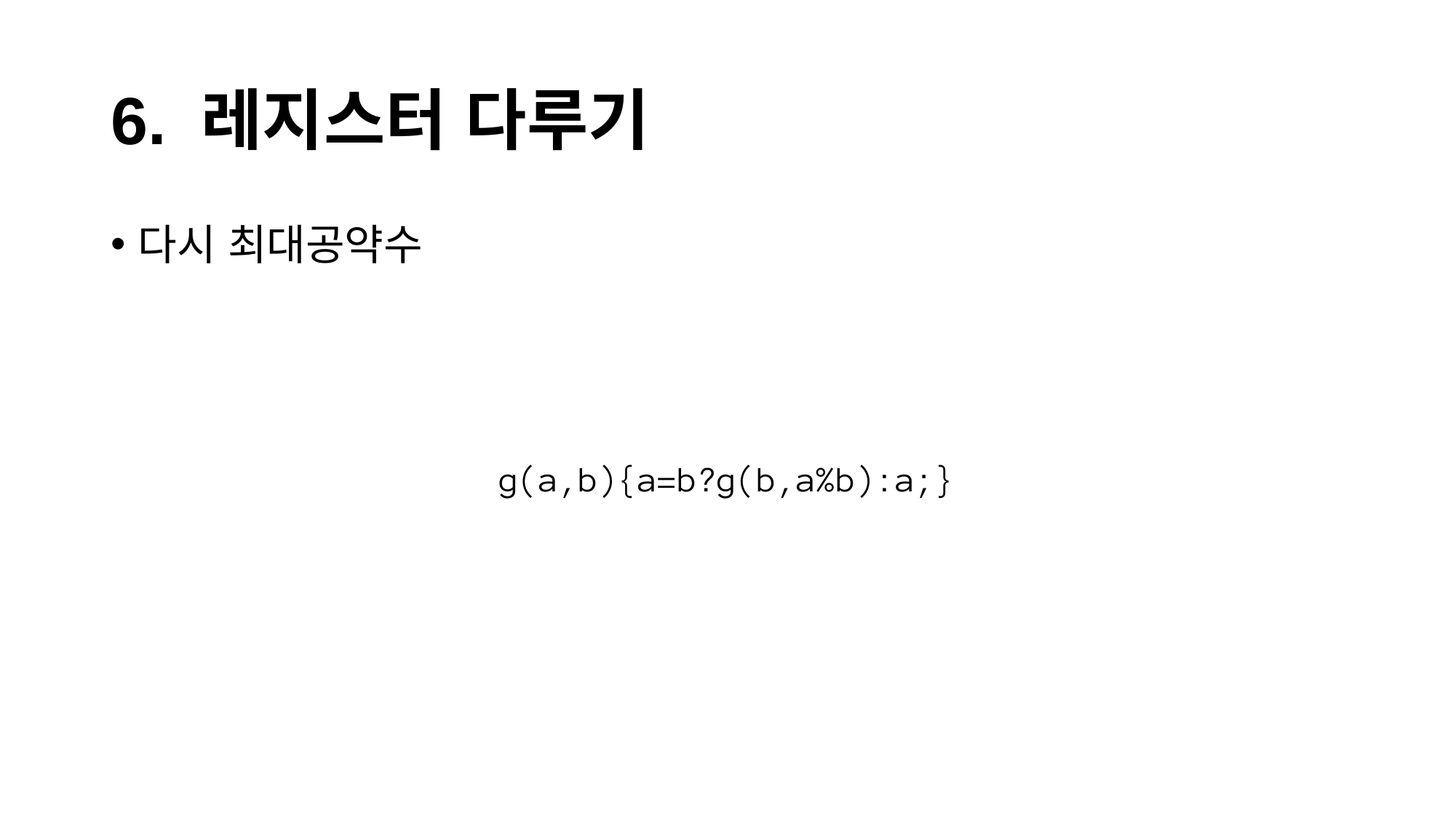

# 6. 레지스터 다루기
다시 최대공약수
g(a,b){a=b?g(b,a%b):a;}